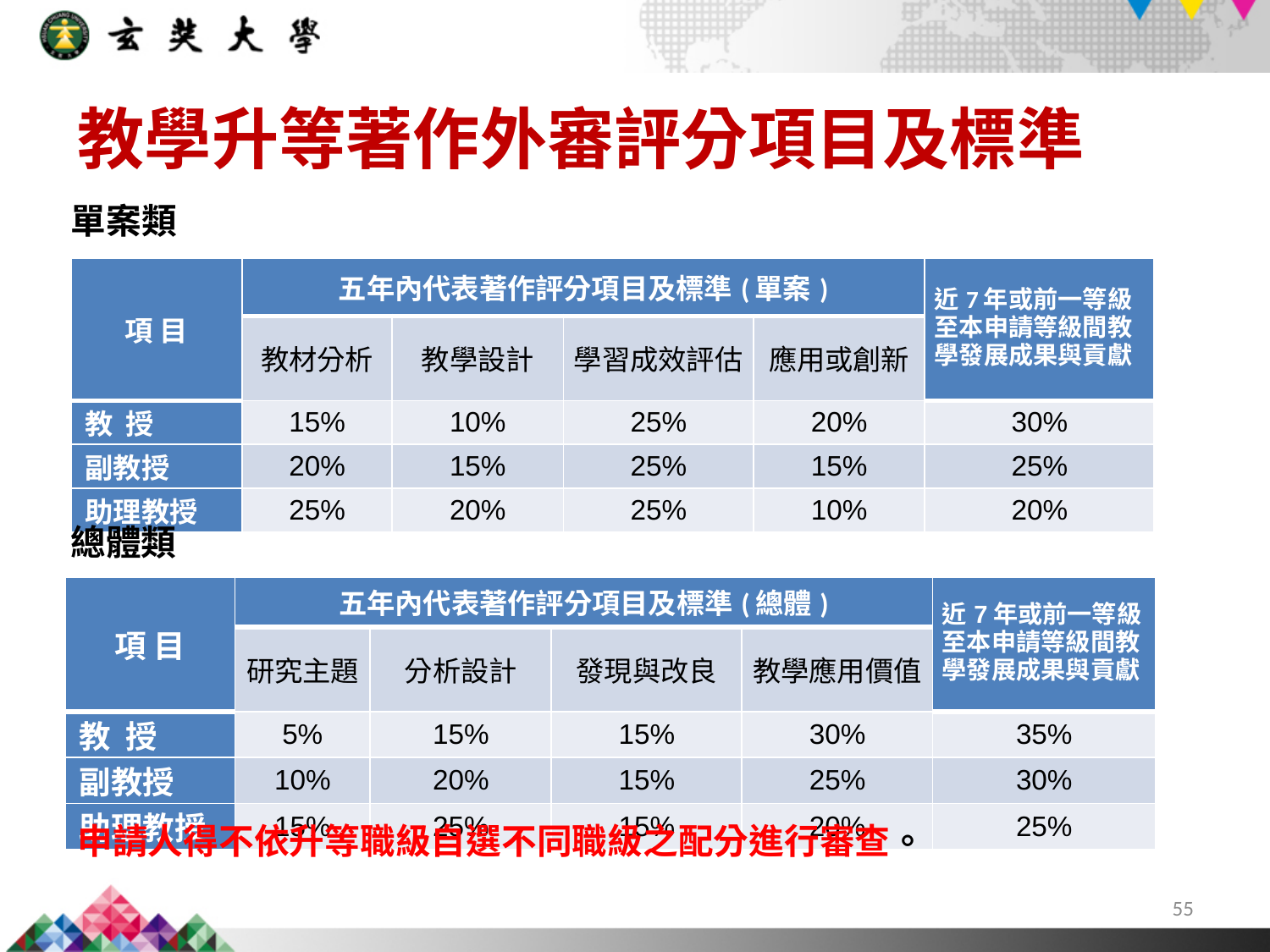

教學升等著作外審評分項目及標準
單案類
| 項 目 | 五年內代表著作評分項目及標準(單案) |  |  |  | 近7年或前一等級至本申請等級間教學發展成果與貢獻 |
| --- | --- | --- | --- | --- | --- |
|  | 教材分析 | 教學設計 | 學習成效評估 | 應用或創新 |  |
| 教 授 | 15% | 10% | 25% | 20% | 30% |
| 副教授 | 20% | 15% | 25% | 15% | 25% |
| 助理教授 | 25% | 20% | 25% | 10% | 20% |
總體類
| 項 目 | 五年內代表著作評分項目及標準(總體) |  |  |  | 近7年或前一等級至本申請等級間教學發展成果與貢獻 |
| --- | --- | --- | --- | --- | --- |
|  | 研究主題 | 分析設計 | 發現與改良 | 教學應用價值 |  |
| 教 授 | 5% | 15% | 15% | 30% | 35% |
| 副教授 | 10% | 20% | 15% | 25% | 30% |
| 助理教授 | 15% | 25% | 15% | 20% | 25% |
申請人得不依升等職級自選不同職級之配分進行審查。
55